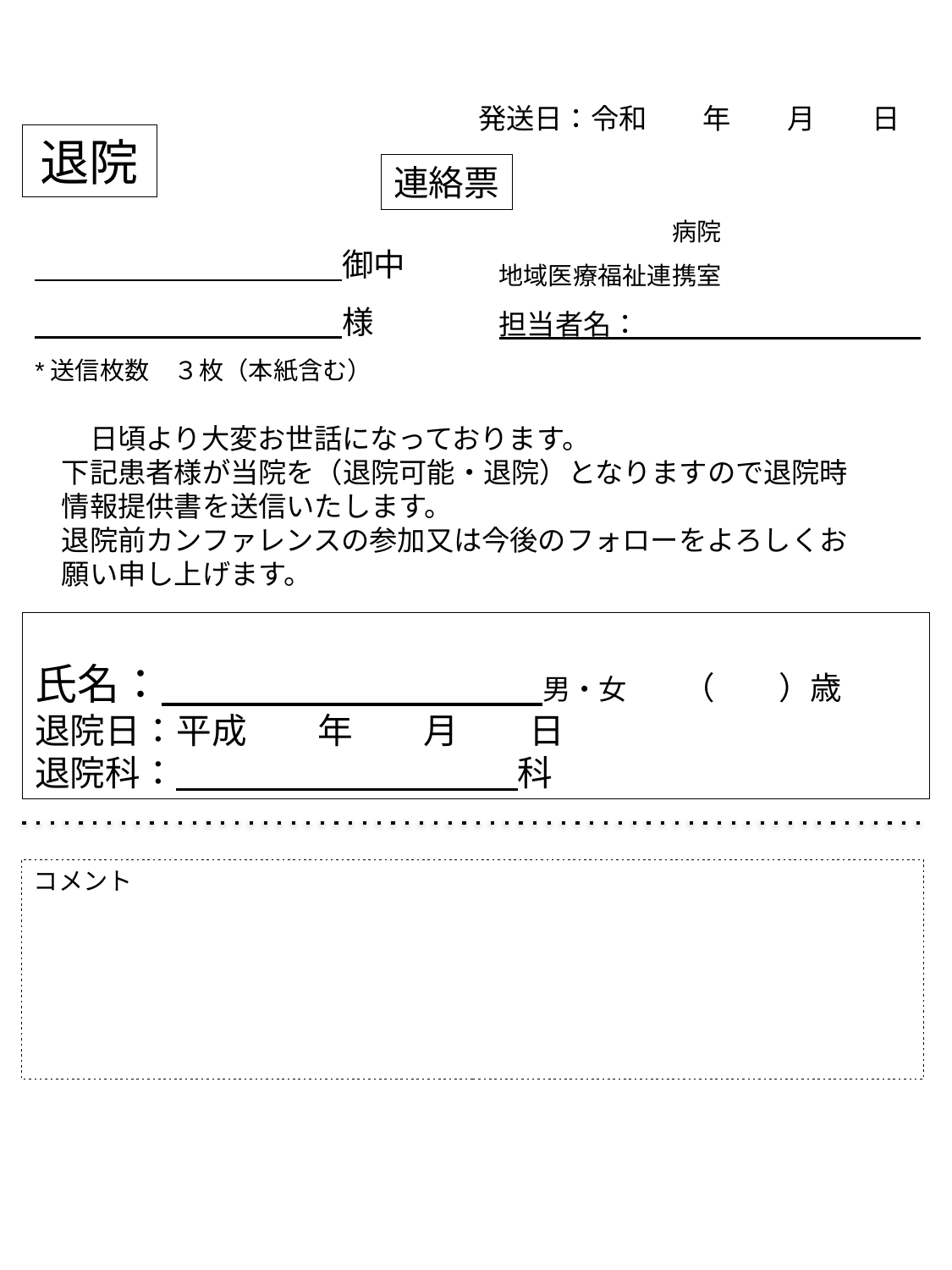

発送日：令和　　年　　月　　日
退院
連絡票
　　　　　　　病院
地域医療福祉連携室
担当者名：
　　　　　　　　　   御中
　　　　　　　　　   様
*送信枚数　３枚（本紙含む）

　日頃より大変お世話になっております。
下記患者様が当院を（退院可能・退院）となりますので退院時情報提供書を送信いたします。
退院前カンファレンスの参加又は今後のフォローをよろしくお願い申し上げます。

氏名：　　　　　　　　　男・女　　（　　）歳
退院日：平成　　年　　月　　日
退院科：　　　　　　　　　   科
コメント